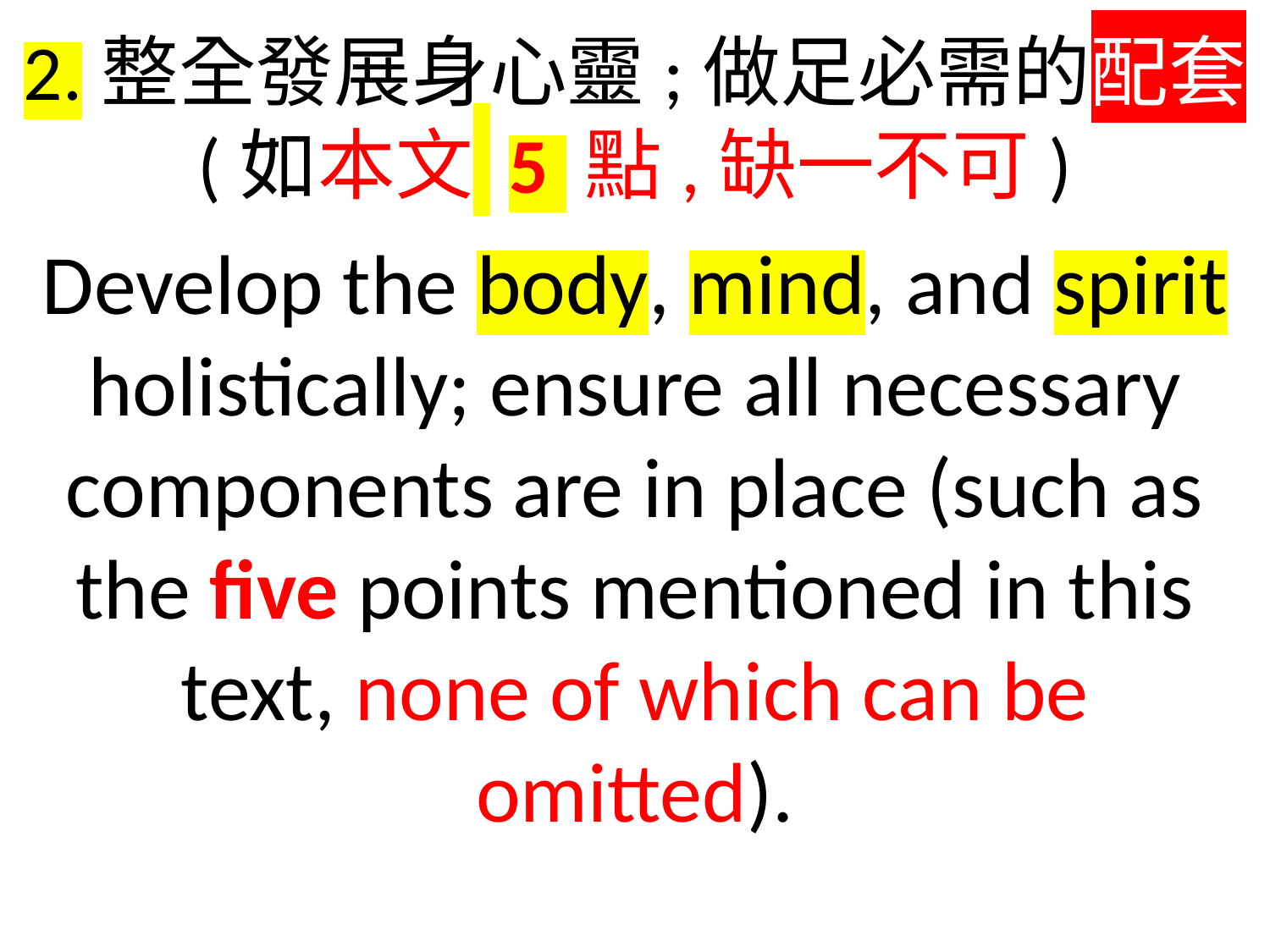

2.整全發展身心靈;做足必需的配套
(如本文 5 點,缺一不可)
Develop the body, mind, and spirit holistically; ensure all necessary components are in place (such as the five points mentioned in this text, none of which can be omitted).